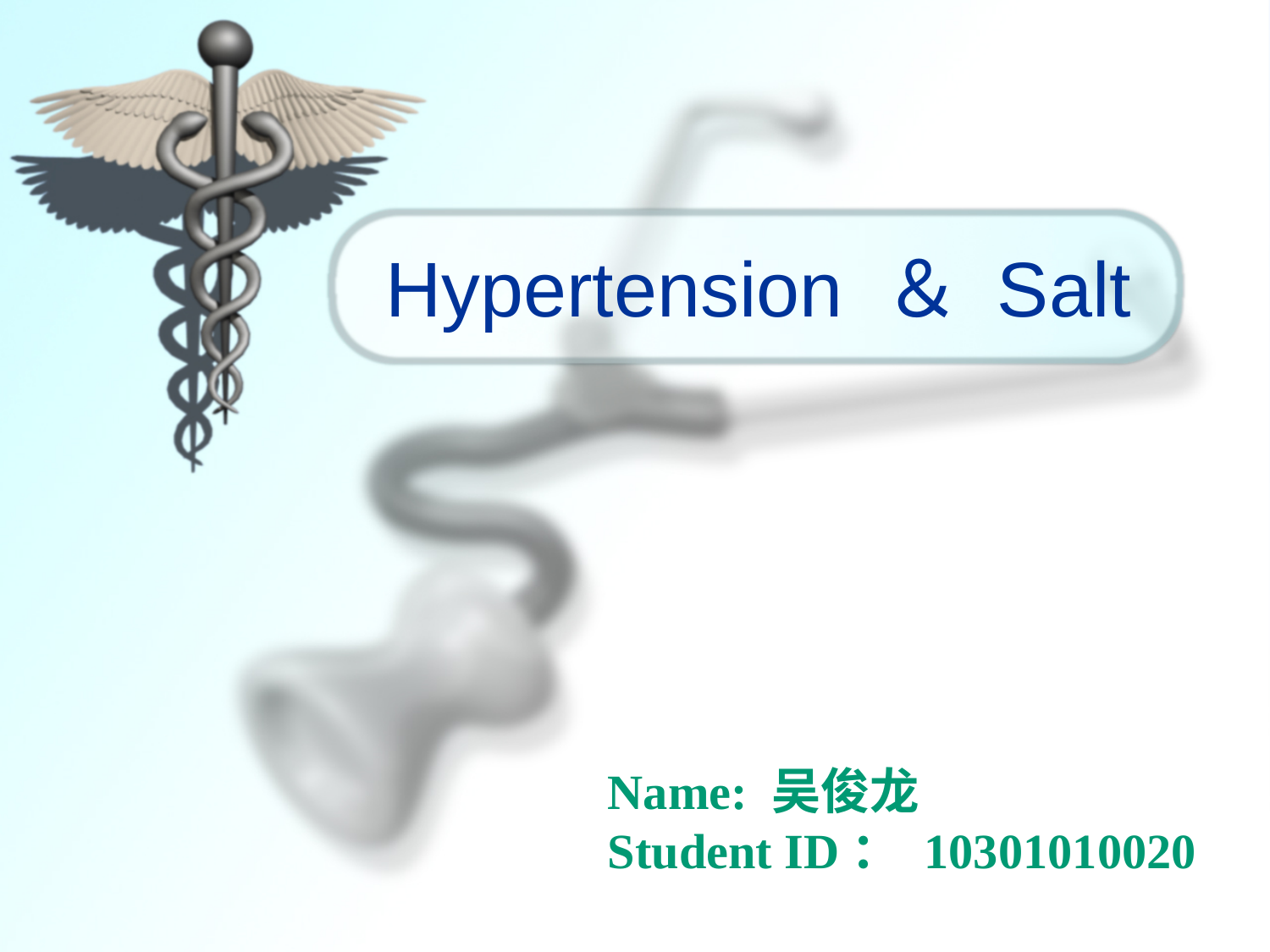

# Hypertension ＆ Salt
Name: 吴俊龙
Student ID： 10301010020